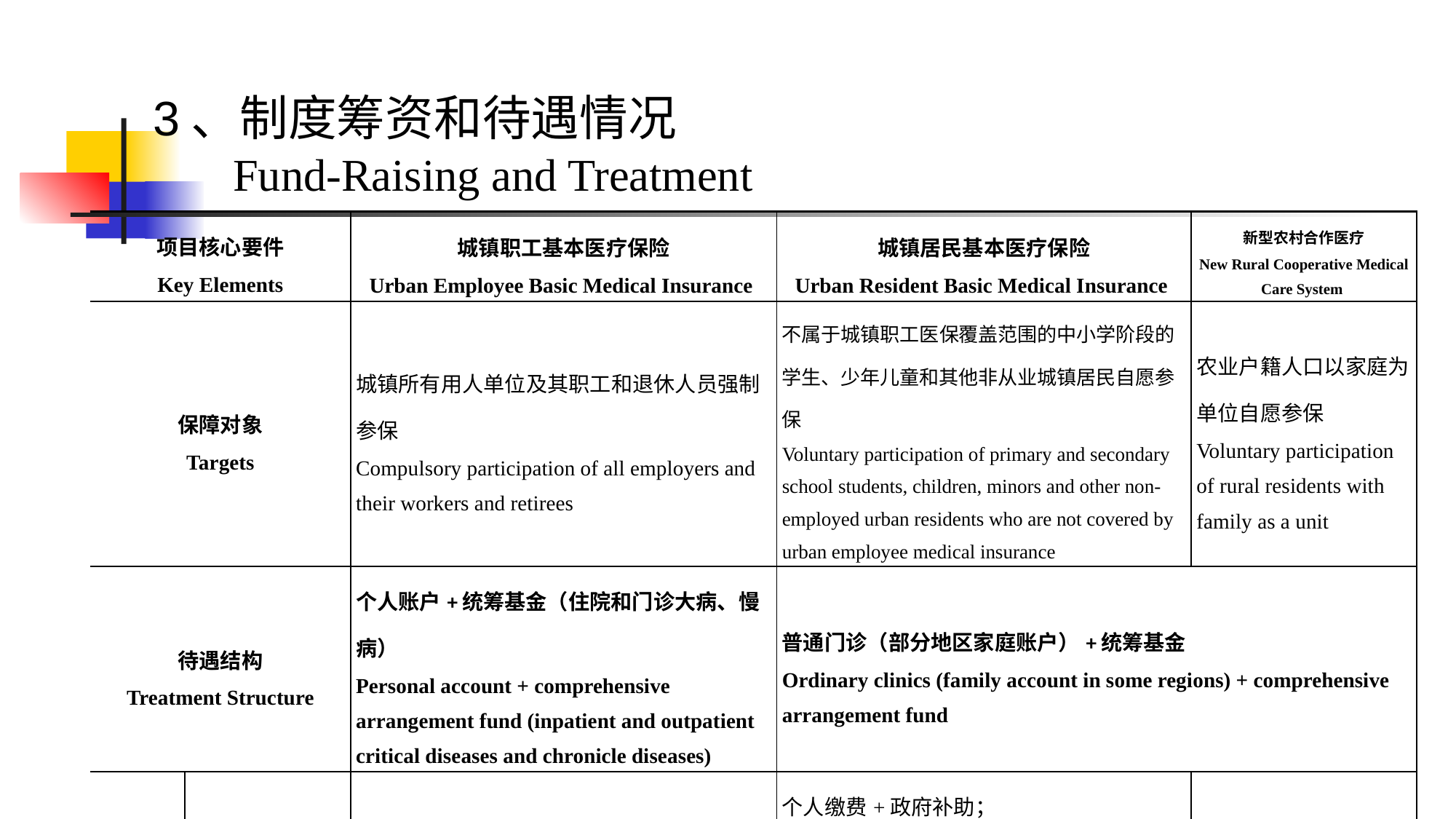

#
3、制度筹资和待遇情况
       Fund-Raising and Treatment
| 项目核心要件 Key Elements |  | 城镇职工基本医疗保险 Urban Employee Basic Medical Insurance | 城镇居民基本医疗保险 Urban Resident Basic Medical Insurance | 新型农村合作医疗 New Rural Cooperative Medical Care System |
| --- | --- | --- | --- | --- |
| 保障对象 Targets |  | 城镇所有用人单位及其职工和退休人员强制参保 Compulsory participation of all employers and their workers and retirees | 不属于城镇职工医保覆盖范围的中小学阶段的学生、少年儿童和其他非从业城镇居民自愿参保 Voluntary participation of primary and secondary school students, children, minors and other non-employed urban residents who are not covered by urban employee medical insurance | 农业户籍人口以家庭为单位自愿参保 Voluntary participation of rural residents with family as a unit |
| 待遇结构 Treatment Structure |  | 个人账户+统筹基金（住院和门诊大病、慢病） Personal account + comprehensive arrangement fund (inpatient and outpatient critical diseases and chronicle diseases) | 普通门诊（部分地区家庭账户）+统筹基金 Ordinary clinics (family account in some regions) + comprehensive arrangement fund |  |
| 筹资机制 Funding Mechanism | 资金来源 Sources | 单位：职工工资总额的6%左右；个人：本人工资的2% 退休人员不再缴费 Employer: about 6% of total wage; individual: 2% of personal income Retiree: 0 | 个人缴费+政府补助； 终身缴费； 不同人群缴费标准不同，往往分为成年人、老年人、儿童、大学生 Personal contribution + government subsidy Lifelong contribution Different standards for different groups: adults, elderly people, children and college students | 家庭缴费+政府补助 终身缴费 Family contribution + government subsidy Lifelong contribution |
|  | 人均筹资水平（2015年） Per Capita Contribution | 3246元 3246 Yuan | 515元 515 Yuan | 490.3元 490.3 Yuan |
| 水平 Level | 报销范围 Reimbursement Scope | 基本医疗保险药品目录、诊疗项目、医疗服务设施标准 Essential drug list, diagnosis and treatment project and medical service equipment standard | 与职工医保一致 The same as that of employee medical insurance | 相对较窄 Relatively narrower |
| 经办管理 Management |  | 人力资源和社会保障部 Ministry of Human Resources and Social Security | 人力资源和社会保障部 Ministry of Human Resources and Social Security | 卫计委、财政 Commission of Health and Family Planning, Ministry of Finance |